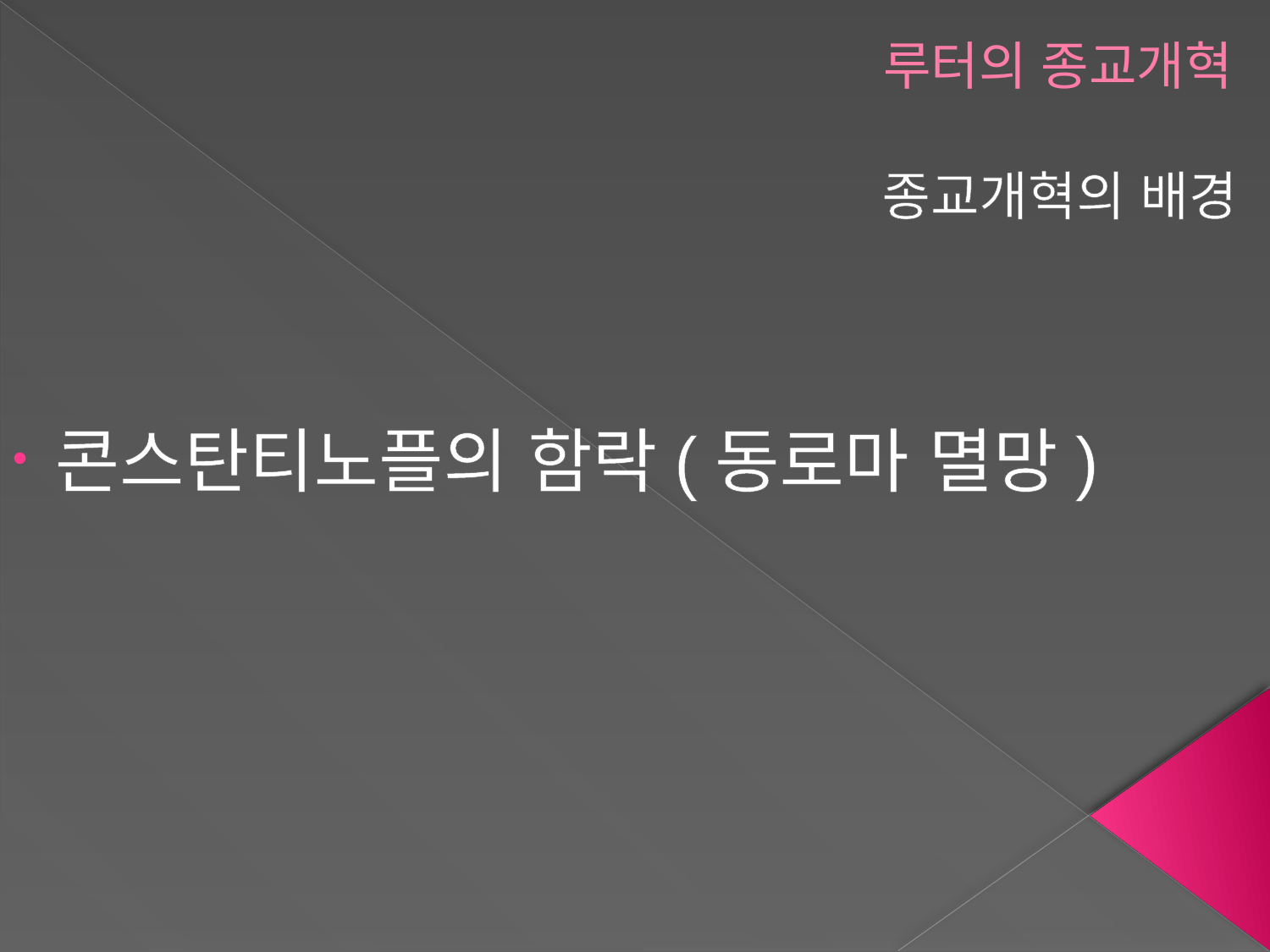

# 루터의 종교개혁
종교개혁의 배경

 콘스탄티노플의 함락(동로마 멸망)